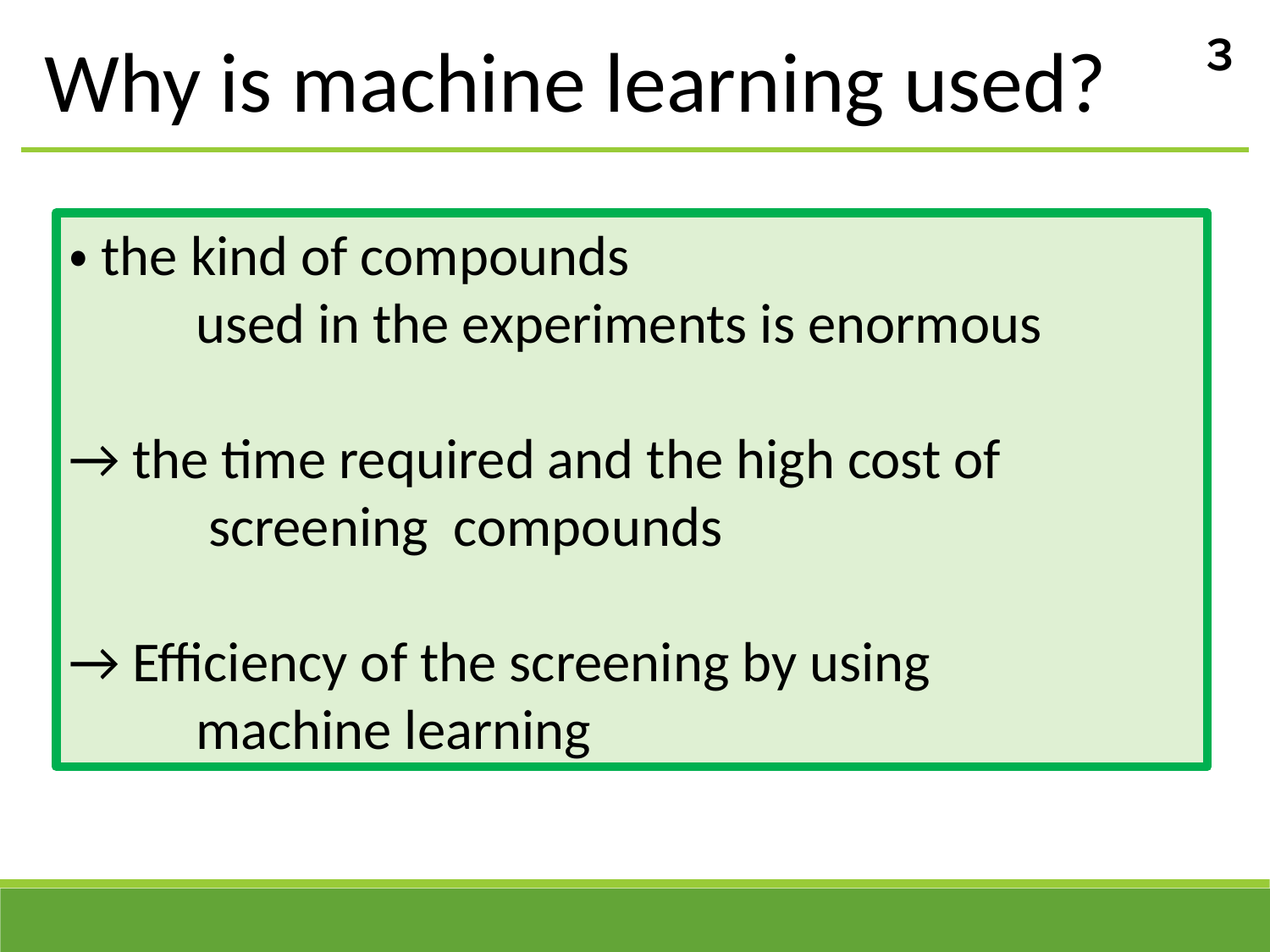

Why is machine learning used?
３
・the kind of compounds
	used in the experiments is enormous

→ the time required and the high cost of
	 screening  compounds

→ Efficiency of the screening by using
	machine learning